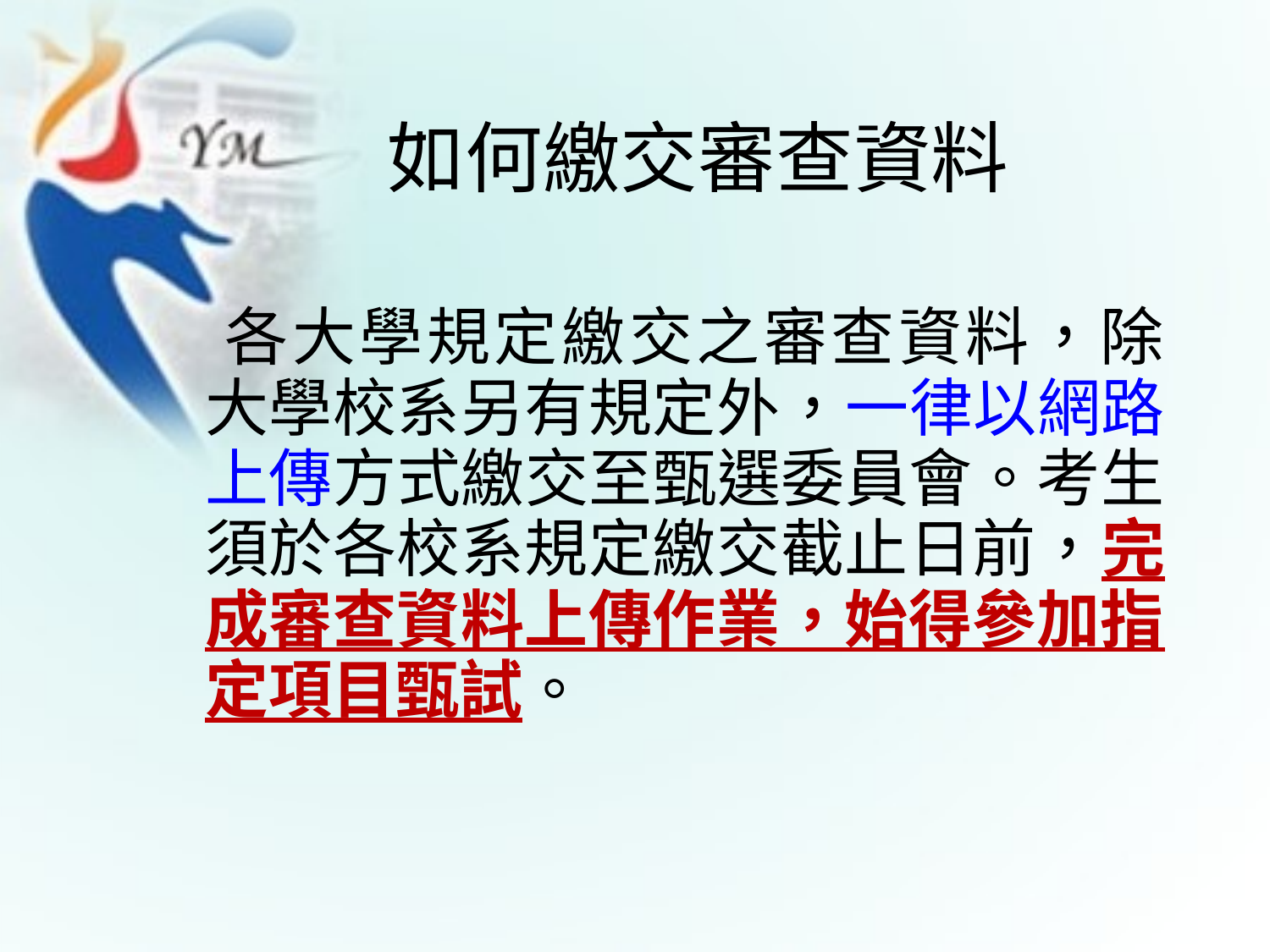

# 如何繳交審查資料
　各大學規定繳交之審查資料，除大學校系另有規定外，一律以網路上傳方式繳交至甄選委員會。考生須於各校系規定繳交截止日前，完成審查資料上傳作業，始得參加指定項目甄試。